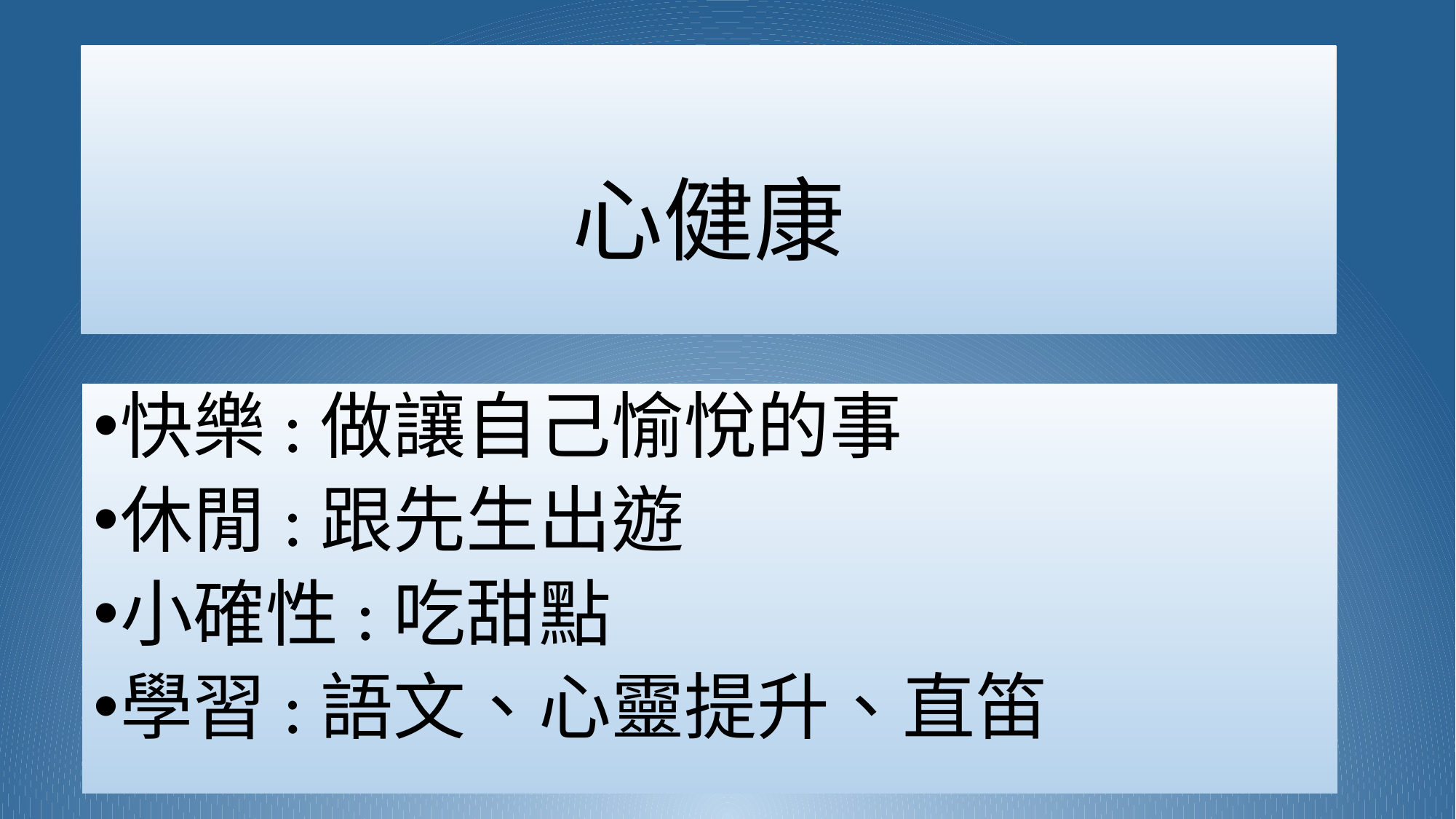

心健康
快樂:做讓自己愉悅的事
休閒:跟先生出遊
小確性:吃甜點
學習:語文、心靈提升、直笛